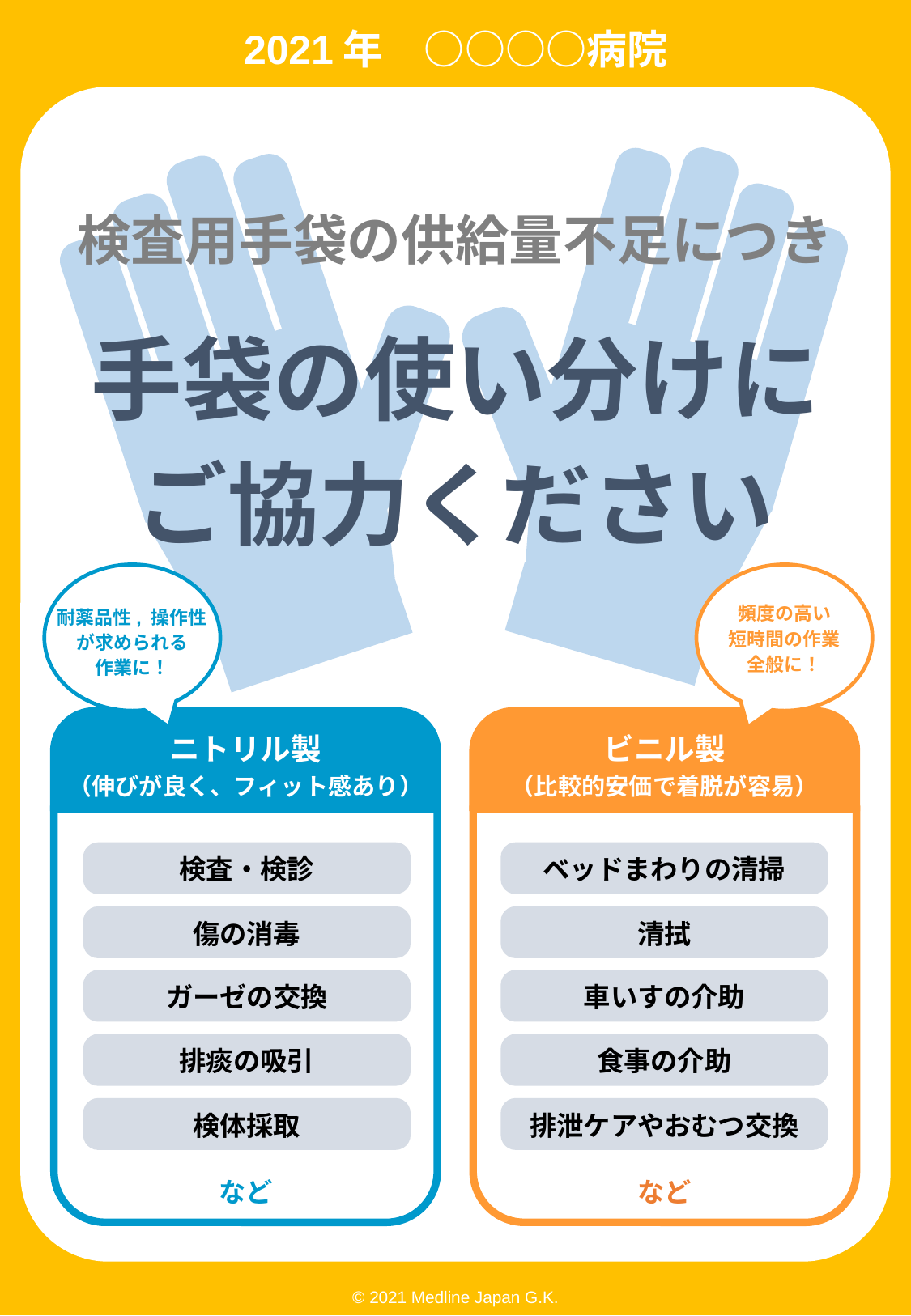

2021年　○○○○病院
病院名を入力してください

頻度の高い
短時間の作業
全般に！
耐薬品性, 操作性
が求められる
作業に！
ニトリル製に適した作業例
※ ご施設のルール・運用に合わせて、
　 入力・差し替えてください！
ビニル製に適した作業例
※ ご施設のルール・運用に合わせて、
　 入力・差し替えてください！
採血
検査・検診
ベッドまわりの清掃
医療器具の洗浄
感染症患者の対応
傷の消毒
清拭
汚染物・廃棄物の処理
抗がん薬物の取り扱い
ガーゼの交換
車いすの介助

排痰の吸引
食事の介助

検体採取
排泄ケアやおむつ交換

© 2021 Medline Japan G.K.